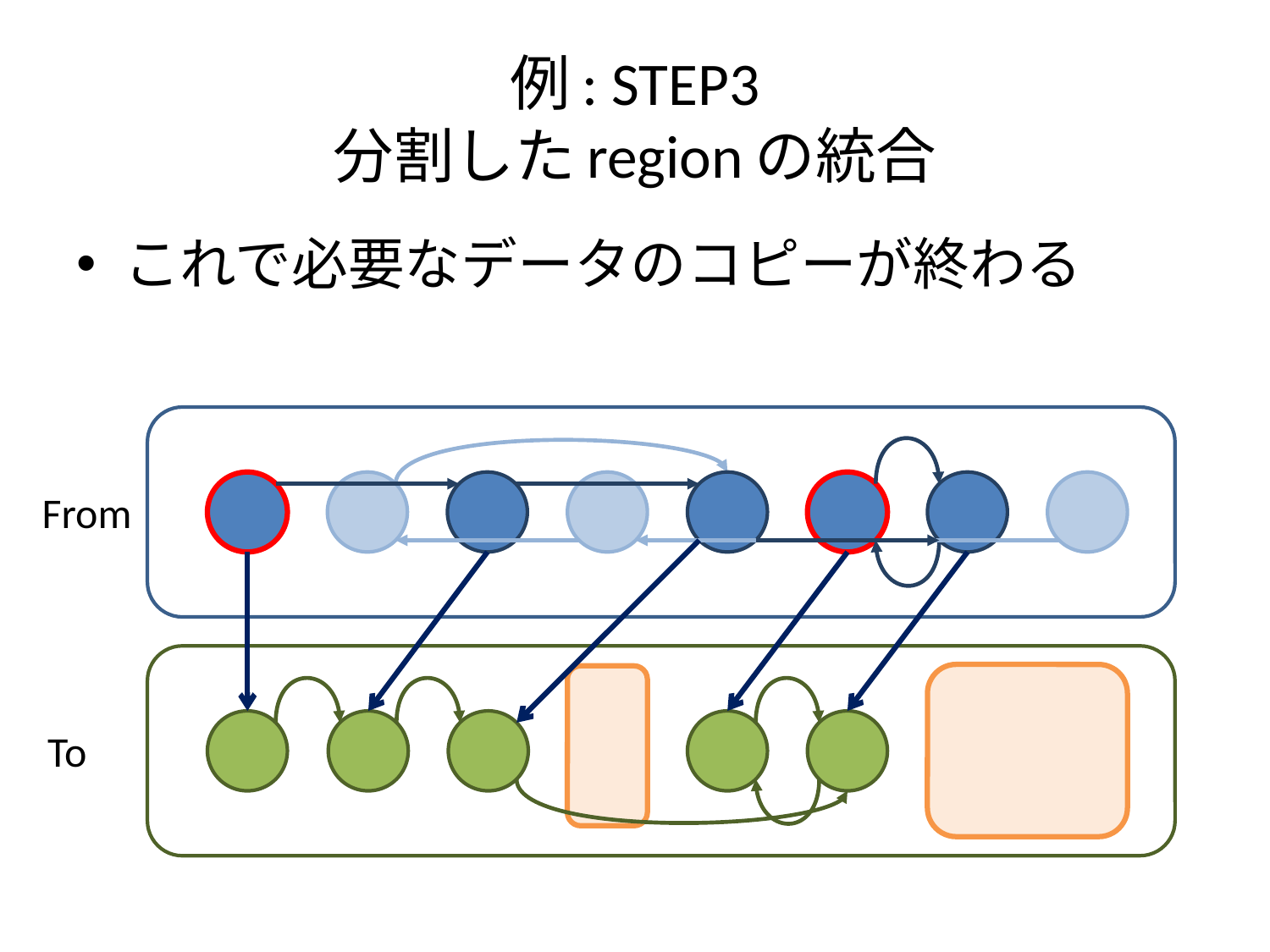

# 例: STEP3 分割したregionの統合
これで必要なデータのコピーが終わる

From

To